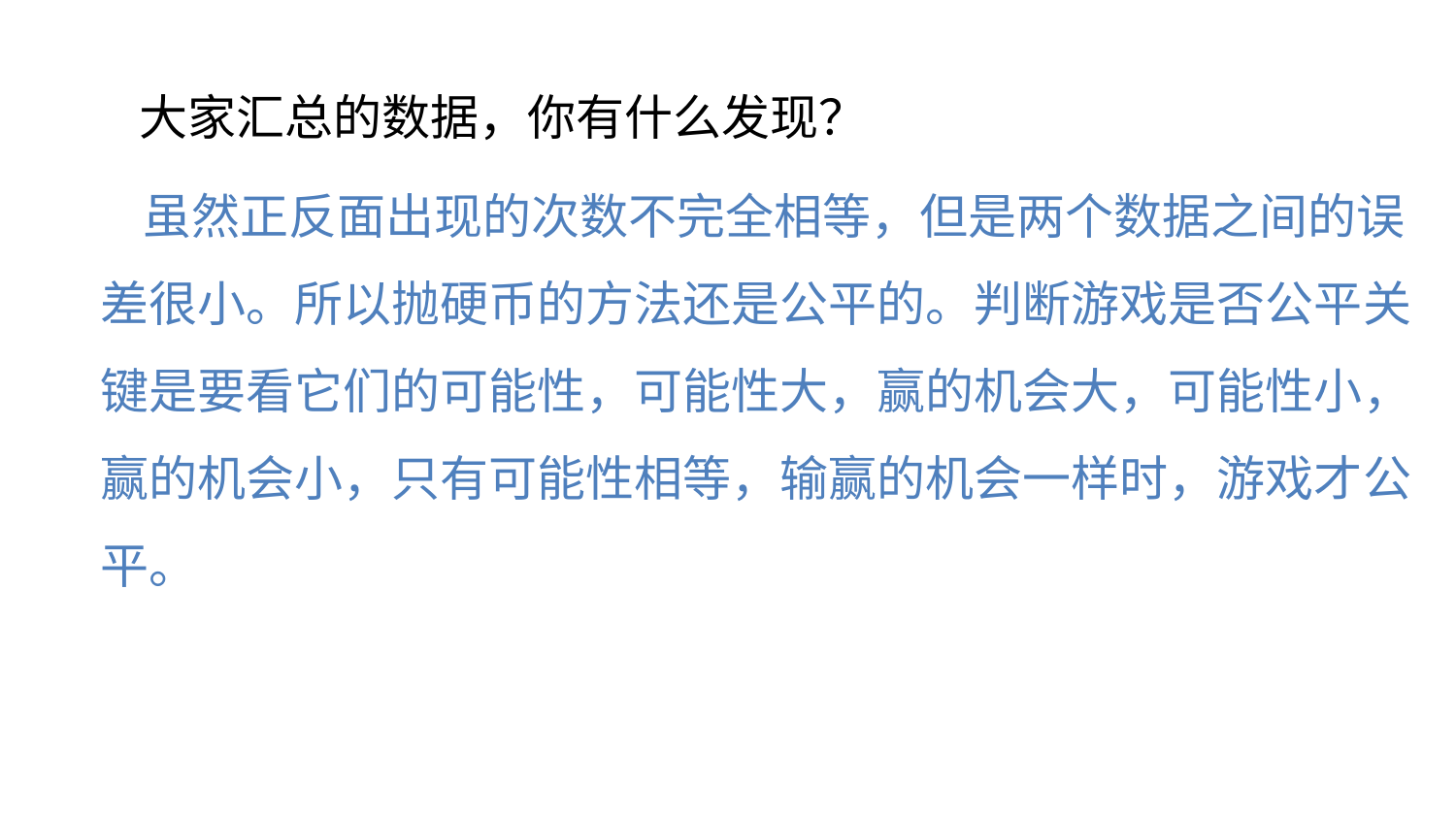

大家汇总的数据，你有什么发现？
虽然正反面出现的次数不完全相等，但是两个数据之间的误差很小。所以抛硬币的方法还是公平的。判断游戏是否公平关键是要看它们的可能性，可能性大，赢的机会大，可能性小，赢的机会小，只有可能性相等，输赢的机会一样时，游戏才公平。